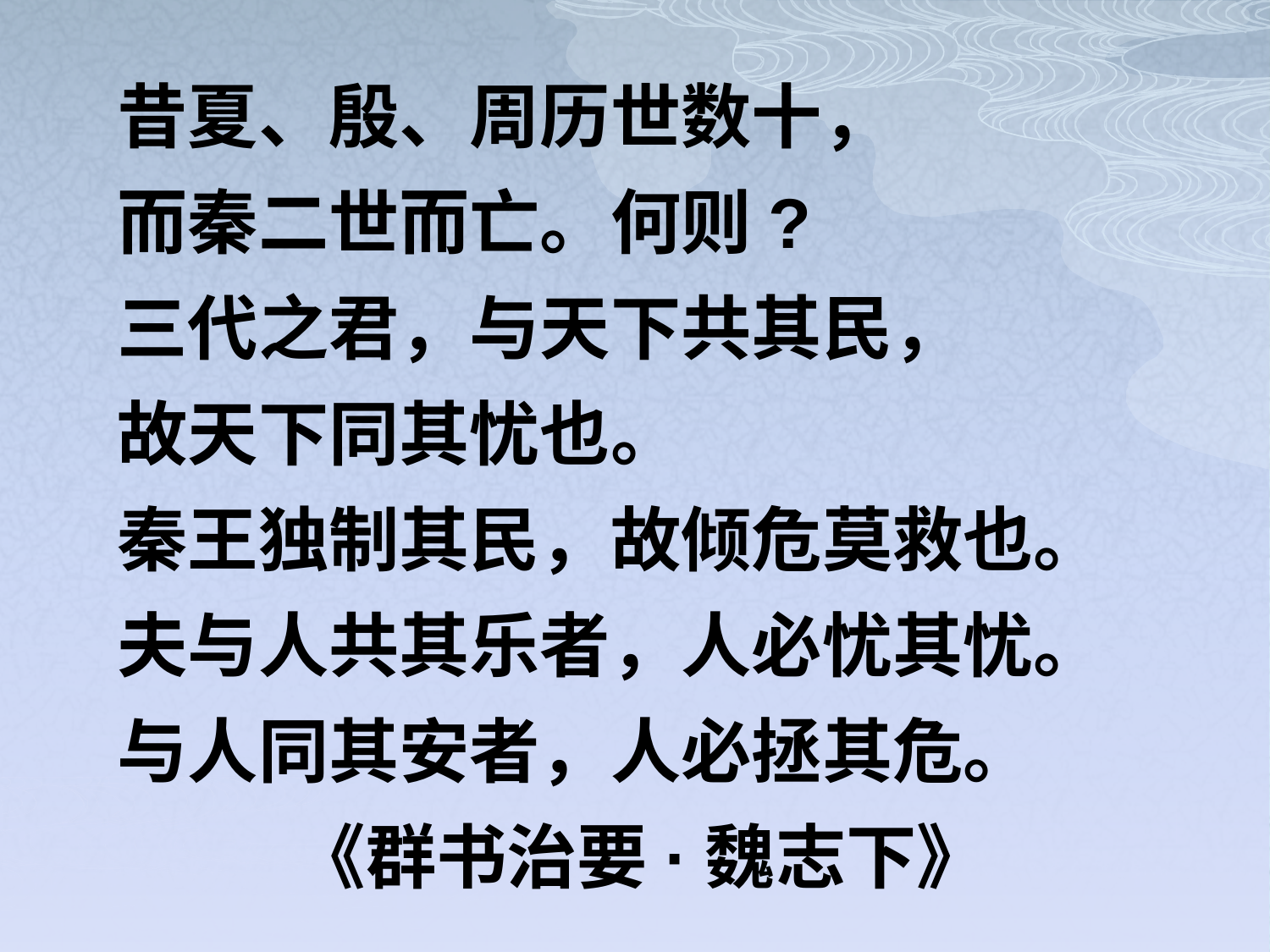

昔夏、殷、周历世数十，
而秦二世而亡。何则?
三代之君，与天下共其民，
故天下同其忧也。
秦王独制其民，故倾危莫救也。
夫与人共其乐者，人必忧其忧。
与人同其安者，人必拯其危。
          《群书治要·魏志下》